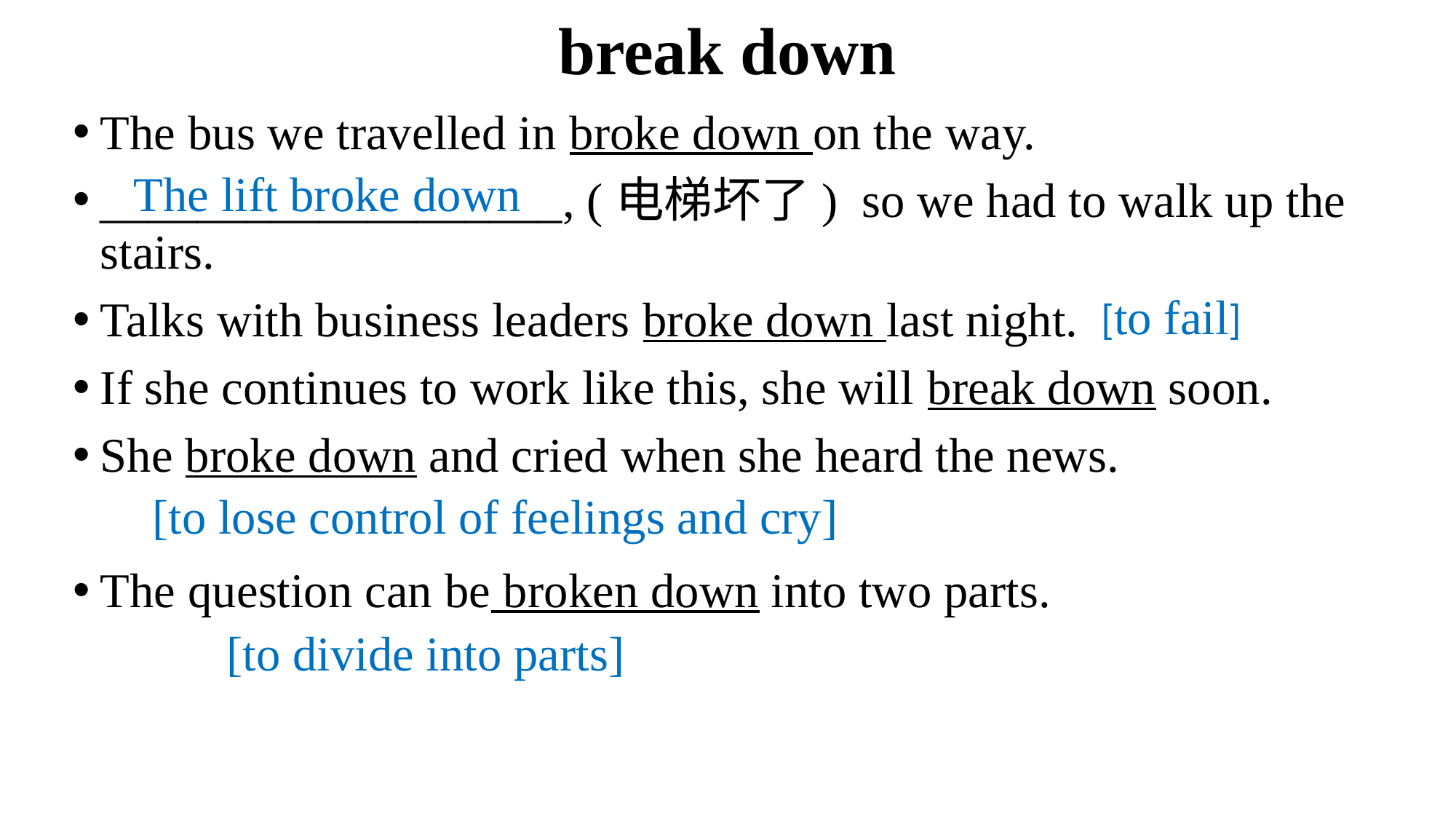

# break down
The bus we travelled in broke down on the way.
___________________, (电梯坏了)  so we had to walk up the stairs.
Talks with business leaders broke down last night.
If she continues to work like this, she will break down soon.
She broke down and cried when she heard the news.

The question can be broken down into two parts.
The lift broke down
[to fail]
[to lose control of feelings and cry]
[to divide into parts]